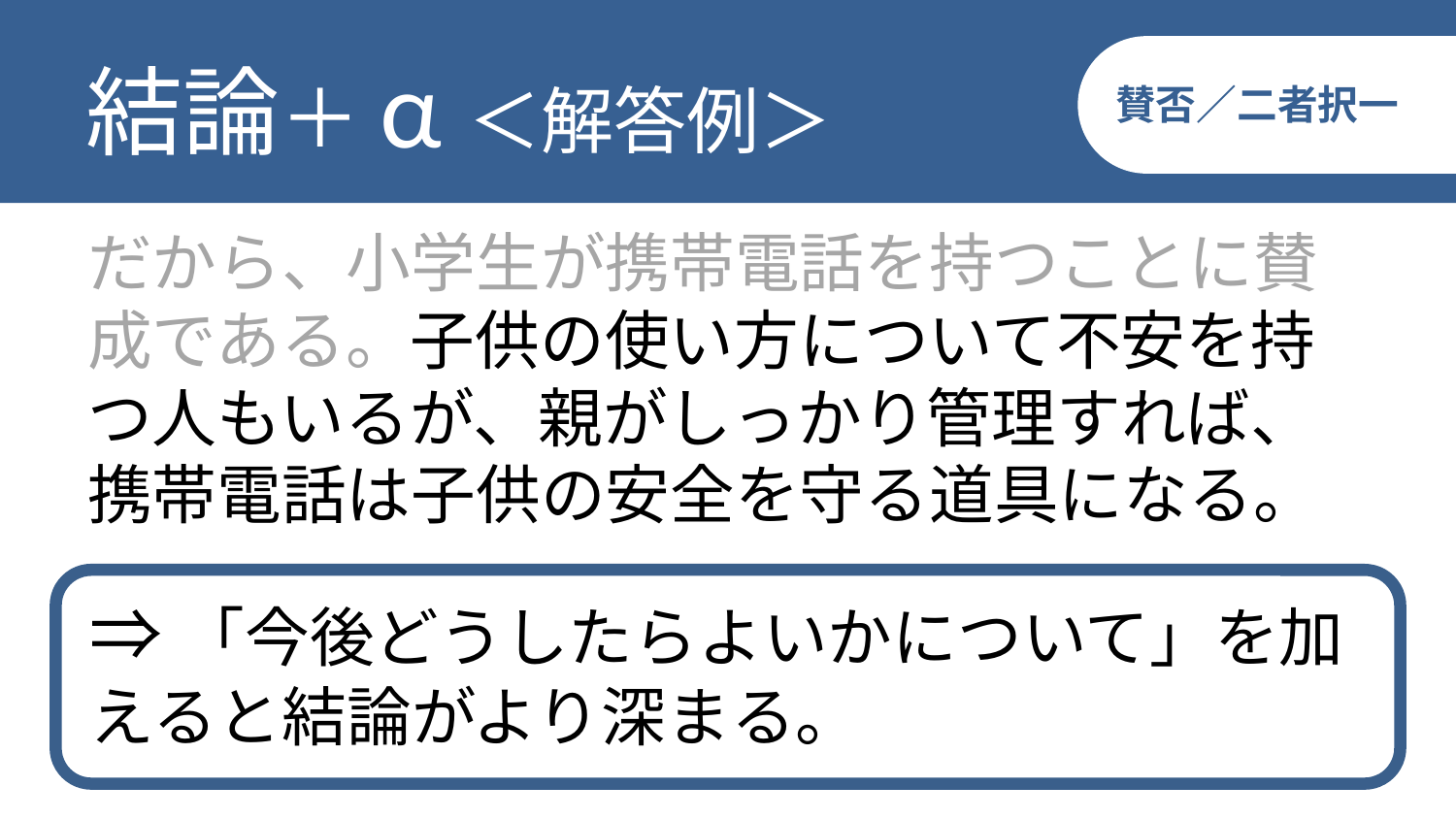

結論＋α＜解答例＞

賛否／二者択一
だから、小学生が携帯電話を持つことに賛成である。子供の使い方について不安を持つ人もいるが、親がしっかり管理すれば、携帯電話は子供の安全を守る道具になる。

⇒「今後どうしたらよいかについて」を加えると結論がより深まる。